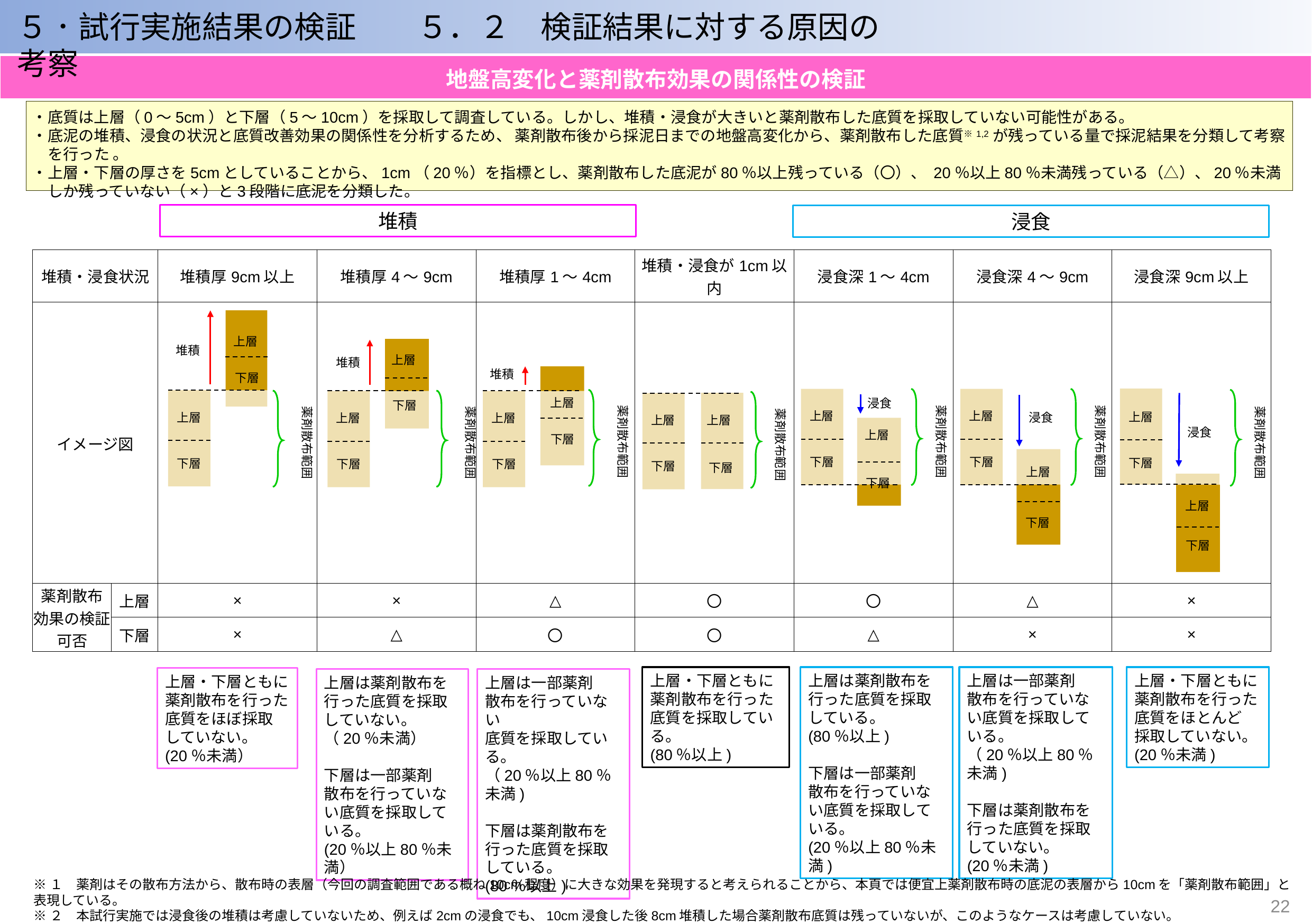

５．試行実施結果の検証　　５．２　検証結果に対する原因の考察
| 地盤高変化と薬剤散布効果の関係性の検証 |
| --- |
・底質は上層（0～5cm）と下層（5～10cm）を採取して調査している。しかし、堆積・浸食が大きいと薬剤散布した底質を採取していない可能性がある。
・底泥の堆積、浸食の状況と底質改善効果の関係性を分析するため、 薬剤散布後から採泥日までの地盤高変化から、薬剤散布した底質※1,2が残っている量で採泥結果を分類して考察を行った 。
・上層・下層の厚さを5cmとしていることから、1cm（20％）を指標とし、薬剤散布した底泥が80％以上残っている（〇）、 20％以上80％未満残っている（△）、20％未満しか残っていない（×）と3段階に底泥を分類した。
堆積
浸食
| 堆積・浸食状況 |  | 堆積厚9cm以上 | 堆積厚4～9cm | 堆積厚1～4cm | 堆積・浸食が1cm以内 | 浸食深1～4cm | 浸食深4～9cm | 浸食深9cm以上 |
| --- | --- | --- | --- | --- | --- | --- | --- | --- |
| イメージ図 |  |  |  |  |  |  |  |  |
| 薬剤散布 効果の検証可否 | 上層 | × | × | △ | 〇 | 〇 | △ | × |
|  | 下層 | × | △ | 〇 | 〇 | △ | × | × |

上層

堆積
上層
堆積
堆積
下層

上層

浸食

下層
薬剤散布範囲
薬剤散布範囲
薬剤散布範囲
薬剤散布範囲
薬剤散布範囲
薬剤散布範囲
薬剤散布範囲
上層
上層
上層
上層
浸食
上層
上層
上層
上層

浸食
上層
下層

下層
下層
下層
下層
下層
下層
下層
下層
上層
下層

上層
下層
下層
上層・下層ともに
薬剤散布を行った底質を採取している。
(80％以上)
上層は薬剤散布を行った底質を採取
している。
(80％以上)

下層は一部薬剤
散布を行っていない底質を採取している。
(20％以上80％未満)
上層は一部薬剤
散布を行っていない底質を採取している。
（20％以上80％未満)

下層は薬剤散布を行った底質を採取
していない。
(20％未満)
上層・下層ともに
薬剤散布を行った底質をほとんど
採取していない。
(20％未満)
上層・下層ともに
薬剤散布を行った底質をほぼ採取
していない。
(20％未満）
上層は薬剤散布を行った底質を採取
していない。
（20％未満）

下層は一部薬剤
散布を行っていない底質を採取している。
(20％以上80％未満）
上層は一部薬剤
散布を行っていない
底質を採取している。
（20％以上80％未満)

下層は薬剤散布を
行った底質を採取
している。
(80％以上)
※１　薬剤はその散布方法から、散布時の表層（今回の調査範囲である概ね10cm程度）に大きな効果を発現すると考えられることから、本頁では便宜上薬剤散布時の底泥の表層から10cmを「薬剤散布範囲」と表現している。
※２　本試行実施では浸食後の堆積は考慮していないため、例えば2cmの浸食でも、10cm浸食した後8cm堆積した場合薬剤散布底質は残っていないが、このようなケースは考慮していない。
22